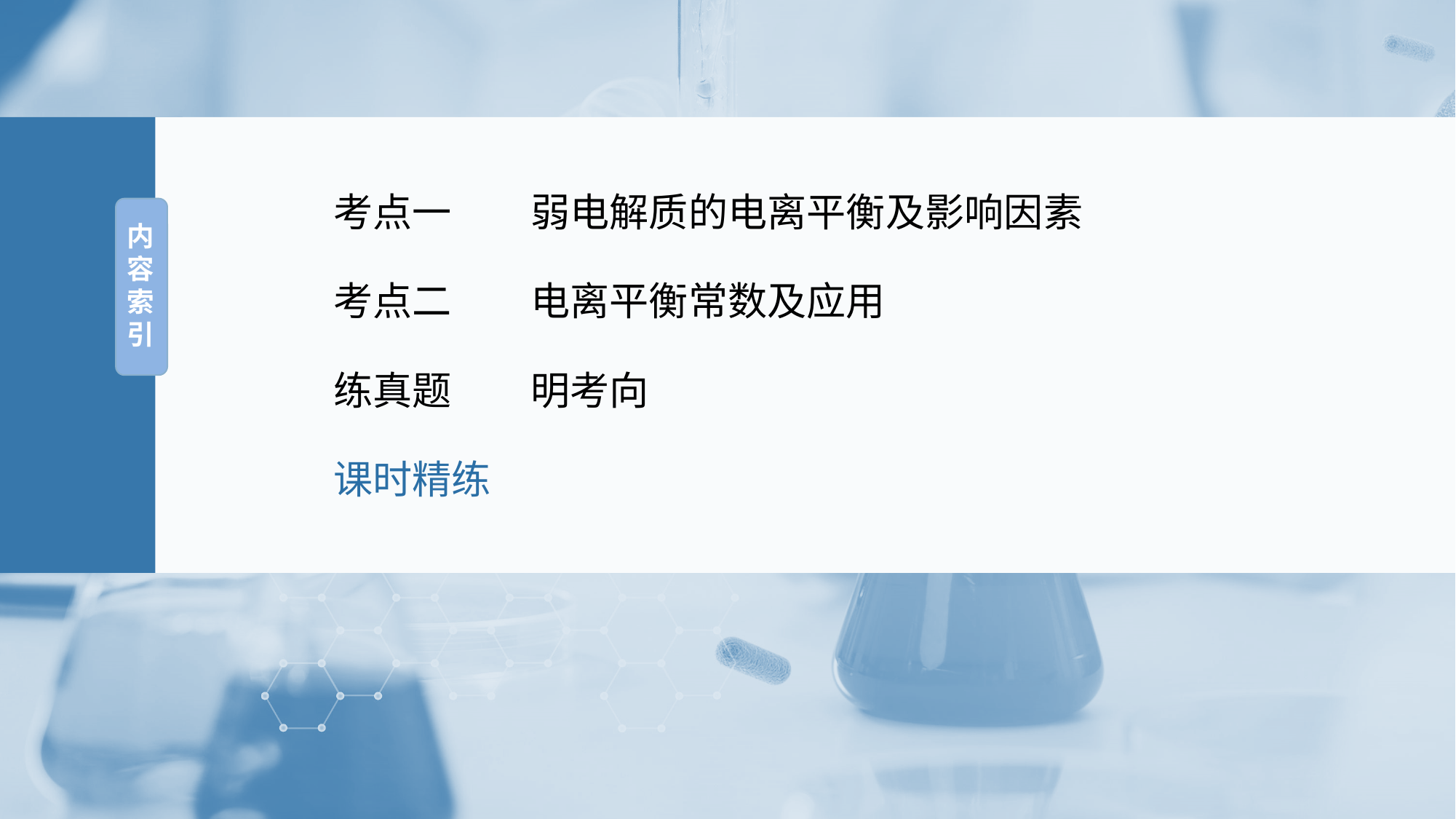

考点一　　弱电解质的电离平衡及影响因素

内
容
索
引
考点二　　电离平衡常数及应用
练真题　　明考向
课时精练